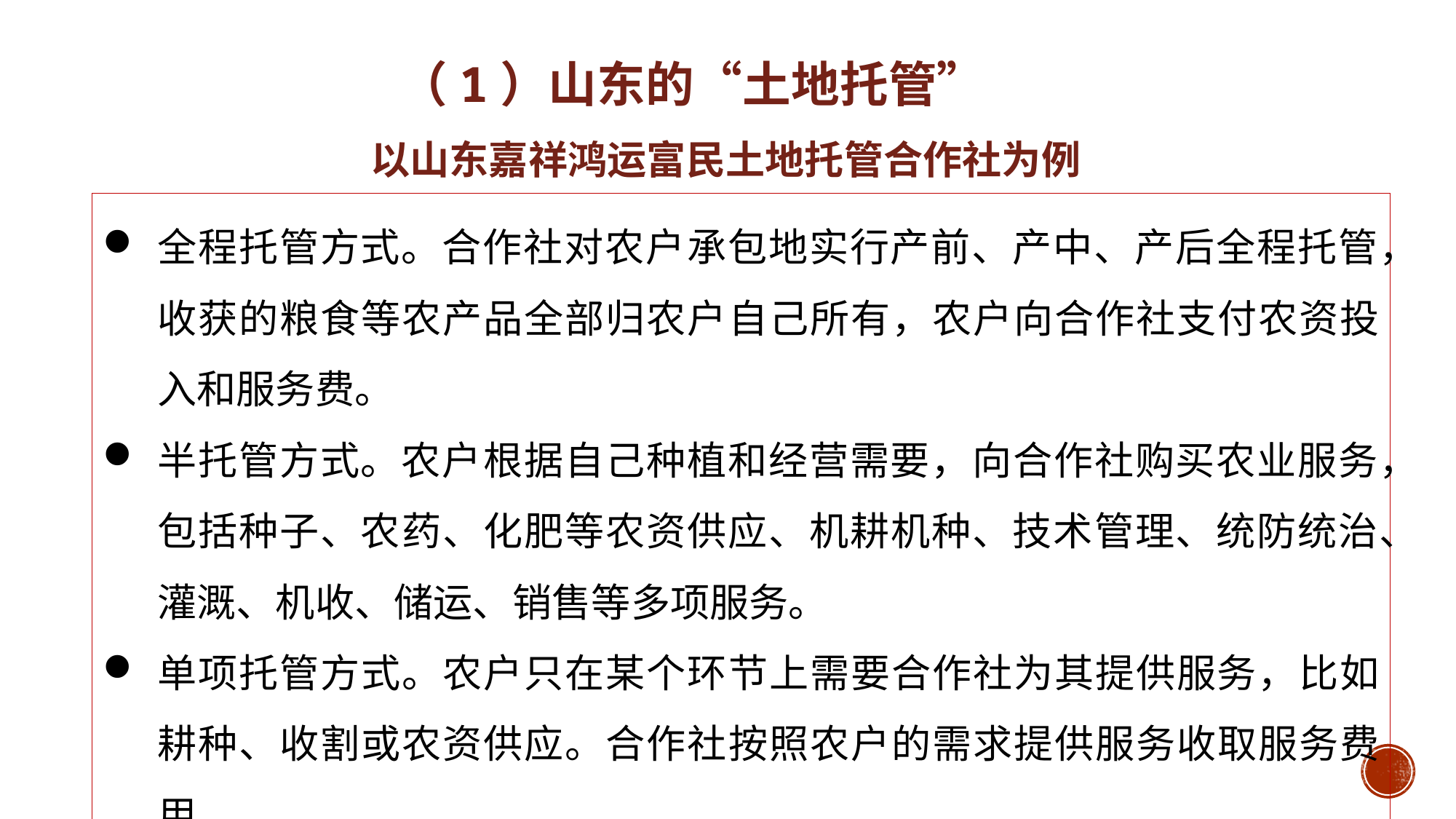

（1）山东的“土地托管”
以山东嘉祥鸿运富民土地托管合作社为例
全程托管方式。合作社对农户承包地实行产前、产中、产后全程托管，收获的粮食等农产品全部归农户自己所有，农户向合作社支付农资投入和服务费。
半托管方式。农户根据自己种植和经营需要，向合作社购买农业服务，包括种子、农药、化肥等农资供应、机耕机种、技术管理、统防统治、灌溉、机收、储运、销售等多项服务。
单项托管方式。农户只在某个环节上需要合作社为其提供服务，比如耕种、收割或农资供应。合作社按照农户的需求提供服务收取服务费用。